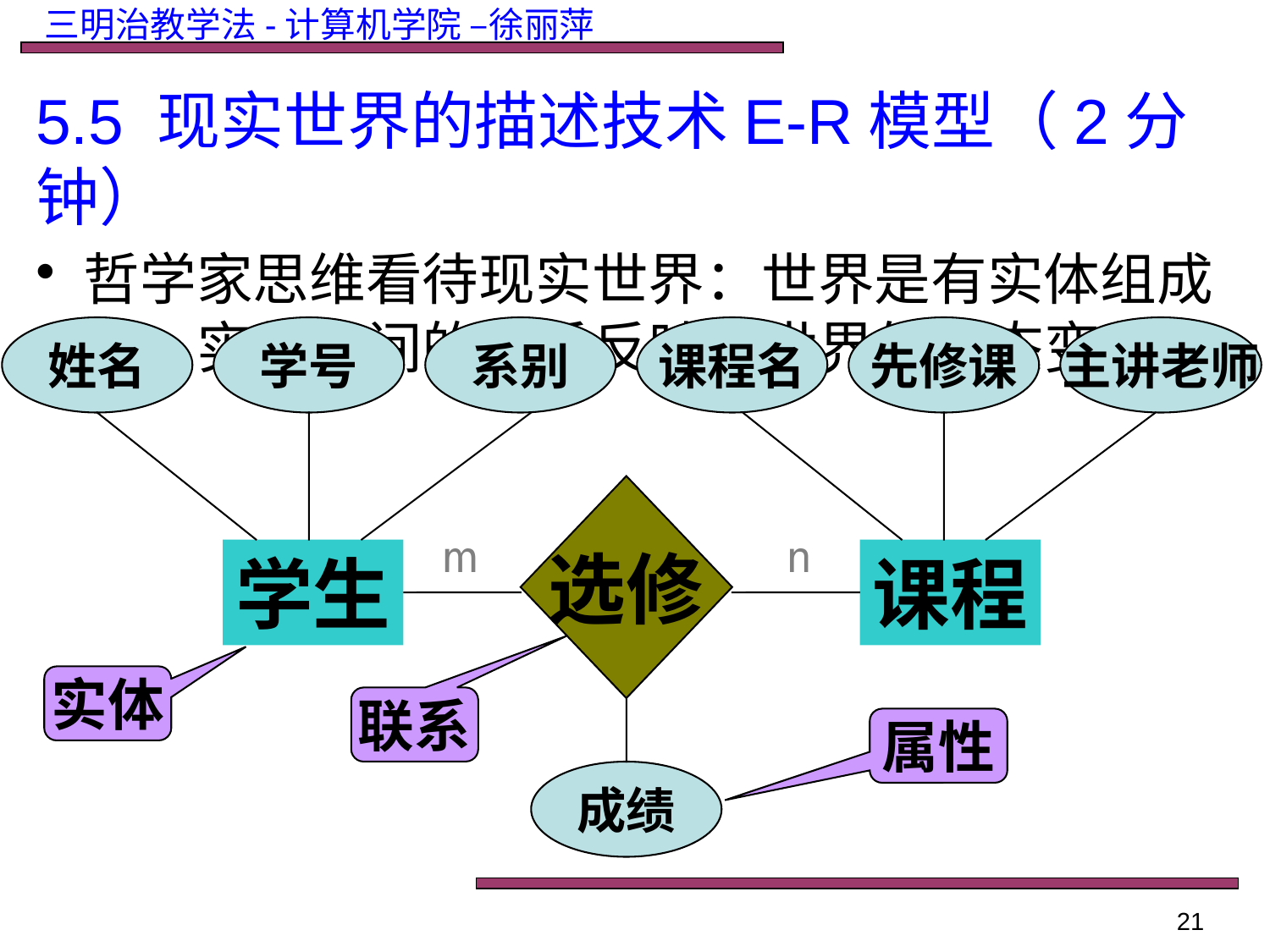

5.5 现实世界的描述技术E-R模型（2分钟）
哲学家思维看待现实世界：世界是有实体组成的，实体之间的联系反映了世界的动态变化

姓名
学号
系别
课程名
先修课
主讲老师

选修
m
n
学生
课程

实体
联系

属性
成绩
21